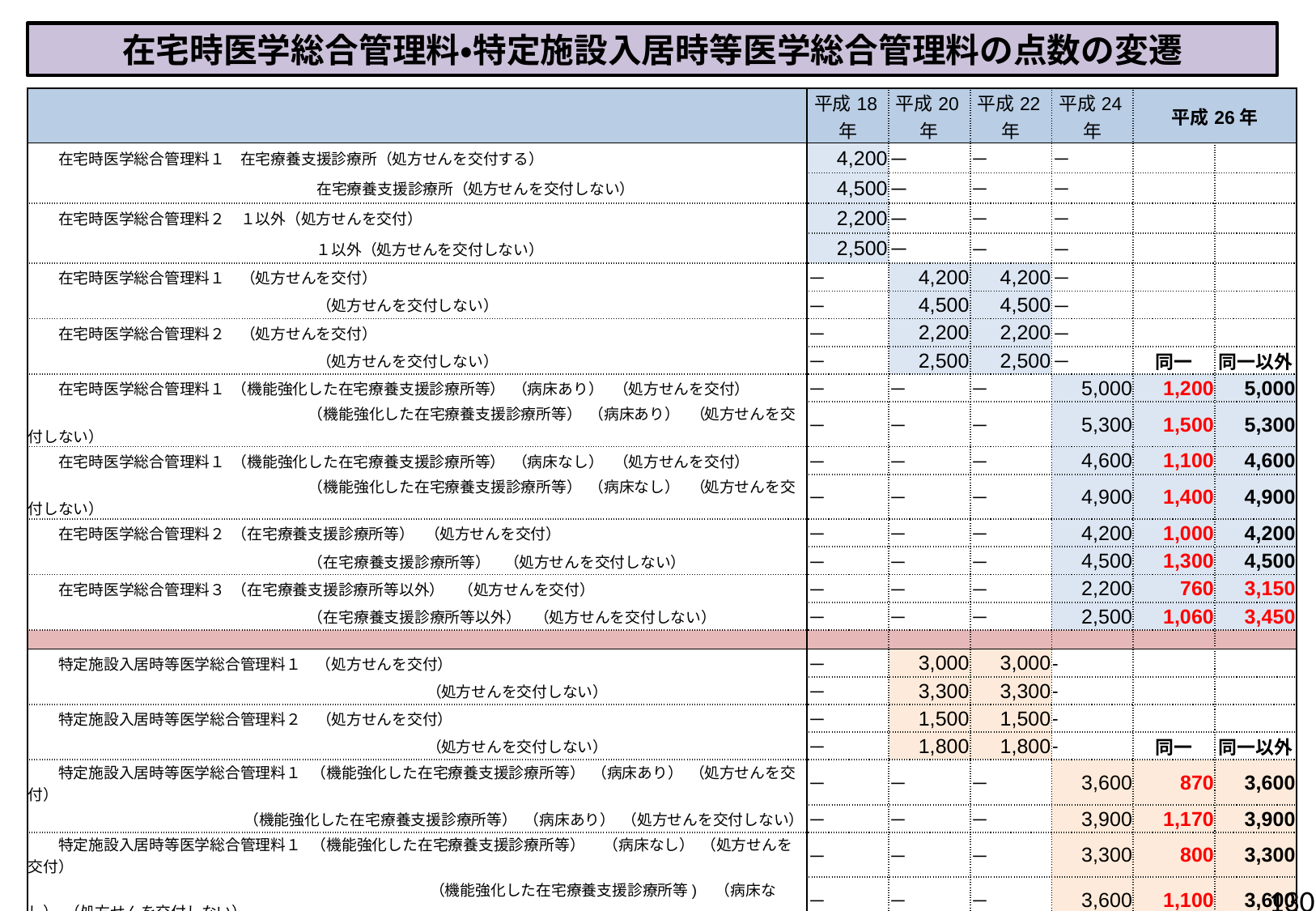

在宅時医学総合管理料・特定施設入居時等医学総合管理料の点数の変遷
|  | 平成18年 | 平成20年 | 平成22年 | 平成24年 | 平成26年 |  |
| --- | --- | --- | --- | --- | --- | --- |
| 在宅時医学総合管理料１　在宅療養支援診療所（処方せんを交付する） | 4,200 | － | － | － |  |  |
| 在宅療養支援診療所（処方せんを交付しない） | 4,500 | － | － | － |  |  |
| 在宅時医学総合管理料２　１以外（処方せんを交付） | 2,200 | － | － | － |  |  |
| １以外（処方せんを交付しない） | 2,500 | － | － | － |  |  |
| 在宅時医学総合管理料１　（処方せんを交付） | － | 4,200 | 4,200 | － |  |  |
| （処方せんを交付しない） | － | 4,500 | 4,500 | － |  |  |
| 在宅時医学総合管理料２　（処方せんを交付） | － | 2,200 | 2,200 | － |  |  |
| （処方せんを交付しない） | － | 2,500 | 2,500 | － | 同一 | 同一以外 |
| 在宅時医学総合管理料１ （機能強化した在宅療養支援診療所等） （病床あり） （処方せんを交付） | － | － | － | 5,000 | 1,200 | 5,000 |
| （機能強化した在宅療養支援診療所等） （病床あり） （処方せんを交付しない） | － | － | － | 5,300 | 1,500 | 5,300 |
| 在宅時医学総合管理料１ （機能強化した在宅療養支援診療所等） （病床なし） （処方せんを交付） | － | － | － | 4,600 | 1,100 | 4,600 |
| （機能強化した在宅療養支援診療所等） （病床なし） （処方せんを交付しない） | － | － | － | 4,900 | 1,400 | 4,900 |
| 在宅時医学総合管理料２ （在宅療養支援診療所等） （処方せんを交付） | － | － | － | 4,200 | 1,000 | 4,200 |
| （在宅療養支援診療所等） （処方せんを交付しない） | － | － | － | 4,500 | 1,300 | 4,500 |
| 在宅時医学総合管理料３ （在宅療養支援診療所等以外） （処方せんを交付） | － | － | － | 2,200 | 760 | 3,150 |
| （在宅療養支援診療所等以外） （処方せんを交付しない） | － | － | － | 2,500 | 1,060 | 3,450 |
|  |  |  |  |  |  |  |
| 特定施設入居時等医学総合管理料１　（処方せんを交付） | － | 3,000 | 3,000 | - |  |  |
| （処方せんを交付しない） | － | 3,300 | 3,300 | - |  |  |
| 特定施設入居時等医学総合管理料２　（処方せんを交付） | － | 1,500 | 1,500 | - |  |  |
| （処方せんを交付しない） | － | 1,800 | 1,800 | - | 同一 | 同一以外 |
| 特定施設入居時等医学総合管理料１ （機能強化した在宅療養支援診療所等） （病床あり） （処方せんを交付） | － | － | － | 3,600 | 870 | 3,600 |
| （機能強化した在宅療養支援診療所等） （病床あり） （処方せんを交付しない） | － | － | － | 3,900 | 1,170 | 3,900 |
| 特定施設入居時等医学総合管理料１ （機能強化した在宅療養支援診療所等）　 （病床なし） （処方せんを交付） | － | － | － | 3,300 | 800 | 3,300 |
| （機能強化した在宅療養支援診療所等)　（病床なし） （処方せんを交付しない） | － | － | － | 3,600 | 1,100 | 3,600 |
| 特定施設入居時等医学総合管理料２ （在宅療養支援診療所等）　（処方せんを交付） | － | － | － | 3,000 | 720 | 3,000 |
| （在宅療養支援診療所等）　（処方せんを交付しない） | － | － | － | 3,300 | 1,020 | 3,300 |
| 特定施設入居時等医学総合管理料３ （在宅療養支援診療所等以外）　（処方せんを交付） | － | － | － | 1,500 | 540 | 2,250 |
| （在宅療養支援診療所等以外）　（処方せんを交付しない） | － | － | － | 1,800 | 2,250 | 2,550 |
130